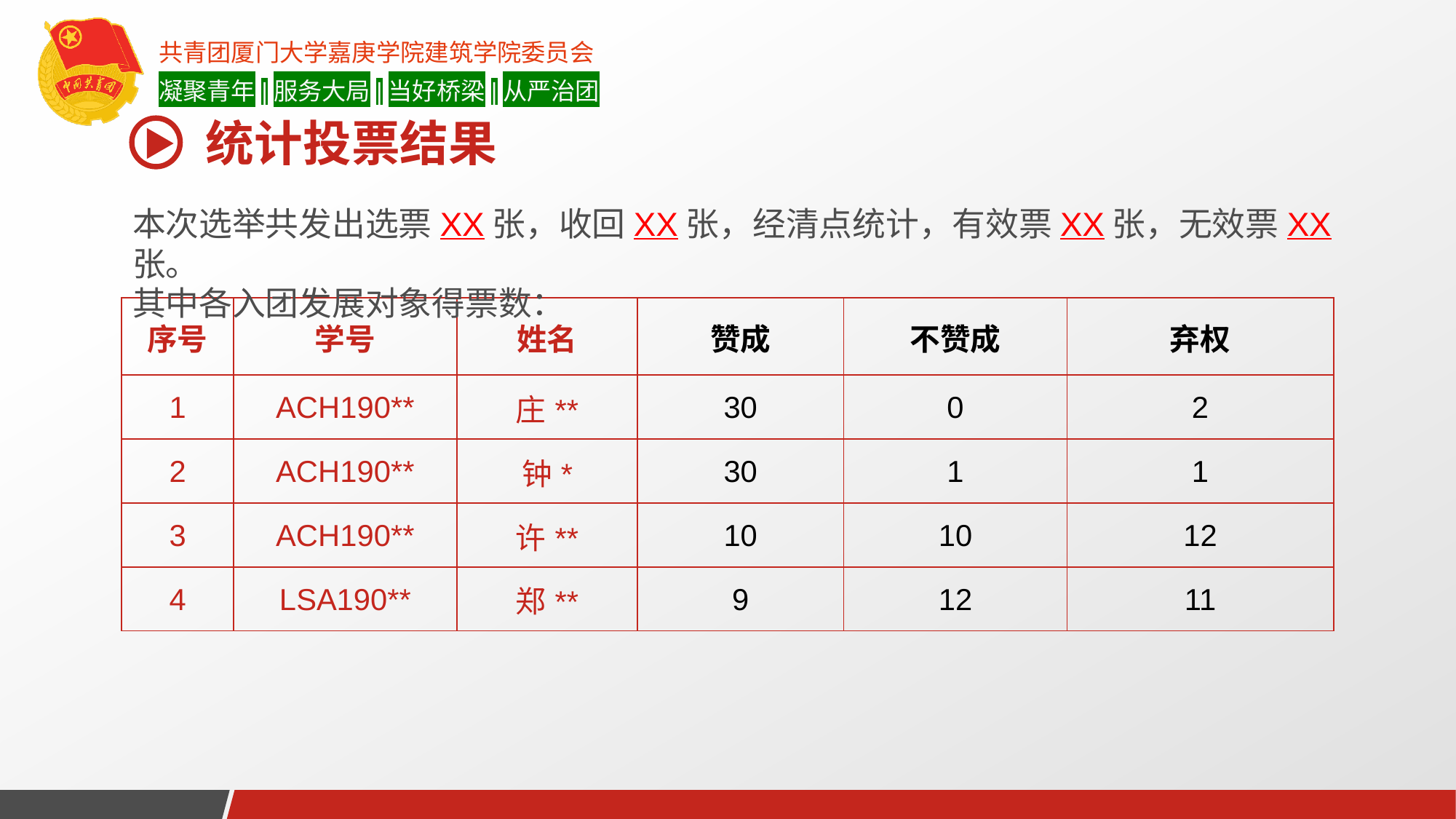

统计投票结果

本次选举共发出选票XX张，收回XX张，经清点统计，有效票XX张，无效票XX张。
其中各入团发展对象得票数：
| 序号 | 学号 | 姓名 | 赞成 | 不赞成 | 弃权 |
| --- | --- | --- | --- | --- | --- |
| 1 | ACH190\*\* | 庄\*\* | 30 | 0 | 2 |
| 2 | ACH190\*\* | 钟\* | 30 | 1 | 1 |
| 3 | ACH190\*\* | 许\*\* | 10 | 10 | 12 |
| 4 | LSA190\*\* | 郑\*\* | 9 | 12 | 11 |